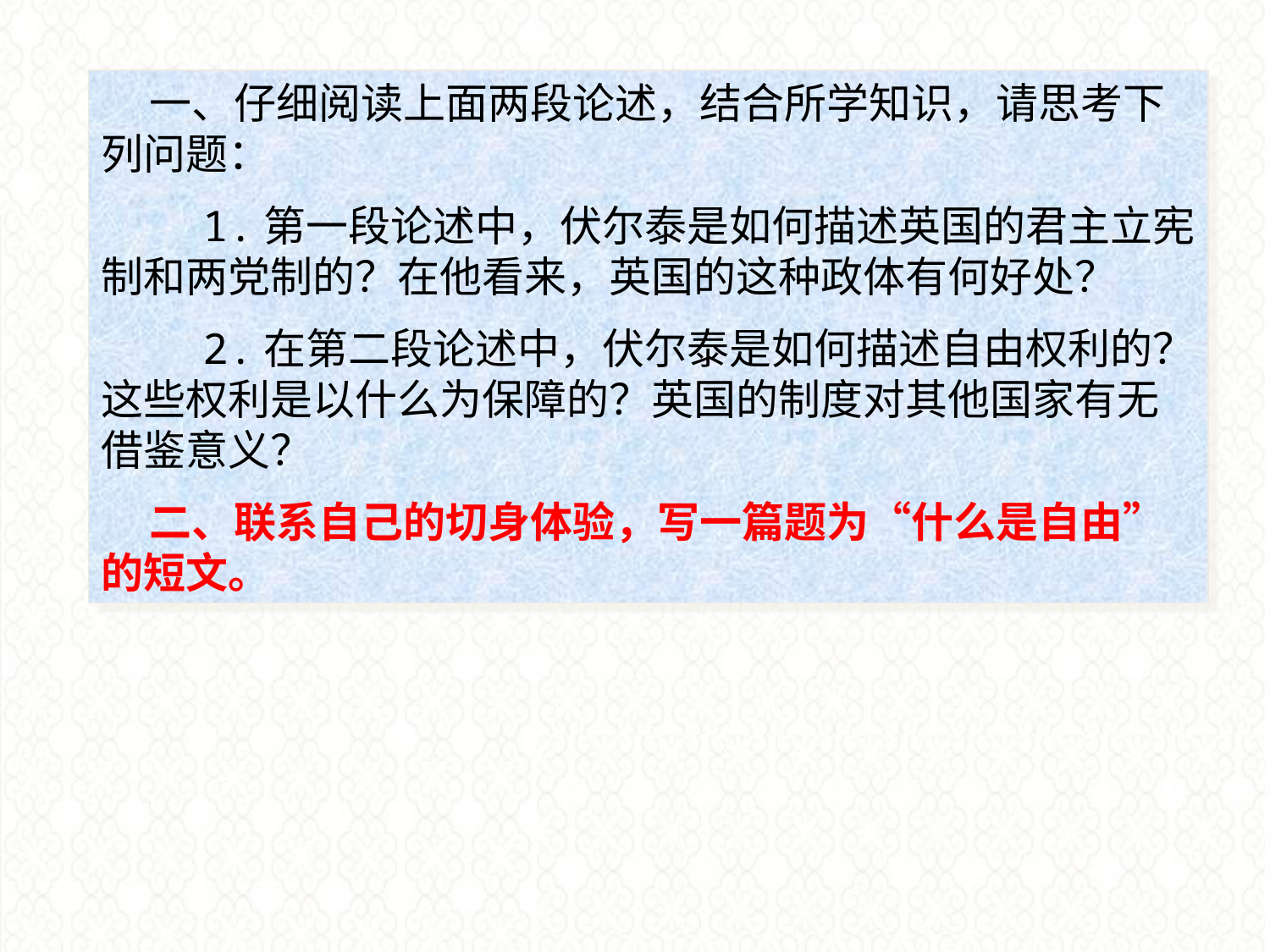

一、仔细阅读上面两段论述，结合所学知识，请思考下列问题：
    1.第一段论述中，伏尔泰是如何描述英国的君主立宪制和两党制的？在他看来，英国的这种政体有何好处？
    2.在第二段论述中，伏尔泰是如何描述自由权利的？这些权利是以什么为保障的？英国的制度对其他国家有无借鉴意义？
    二、联系自己的切身体验，写一篇题为“什么是自由”的短文。